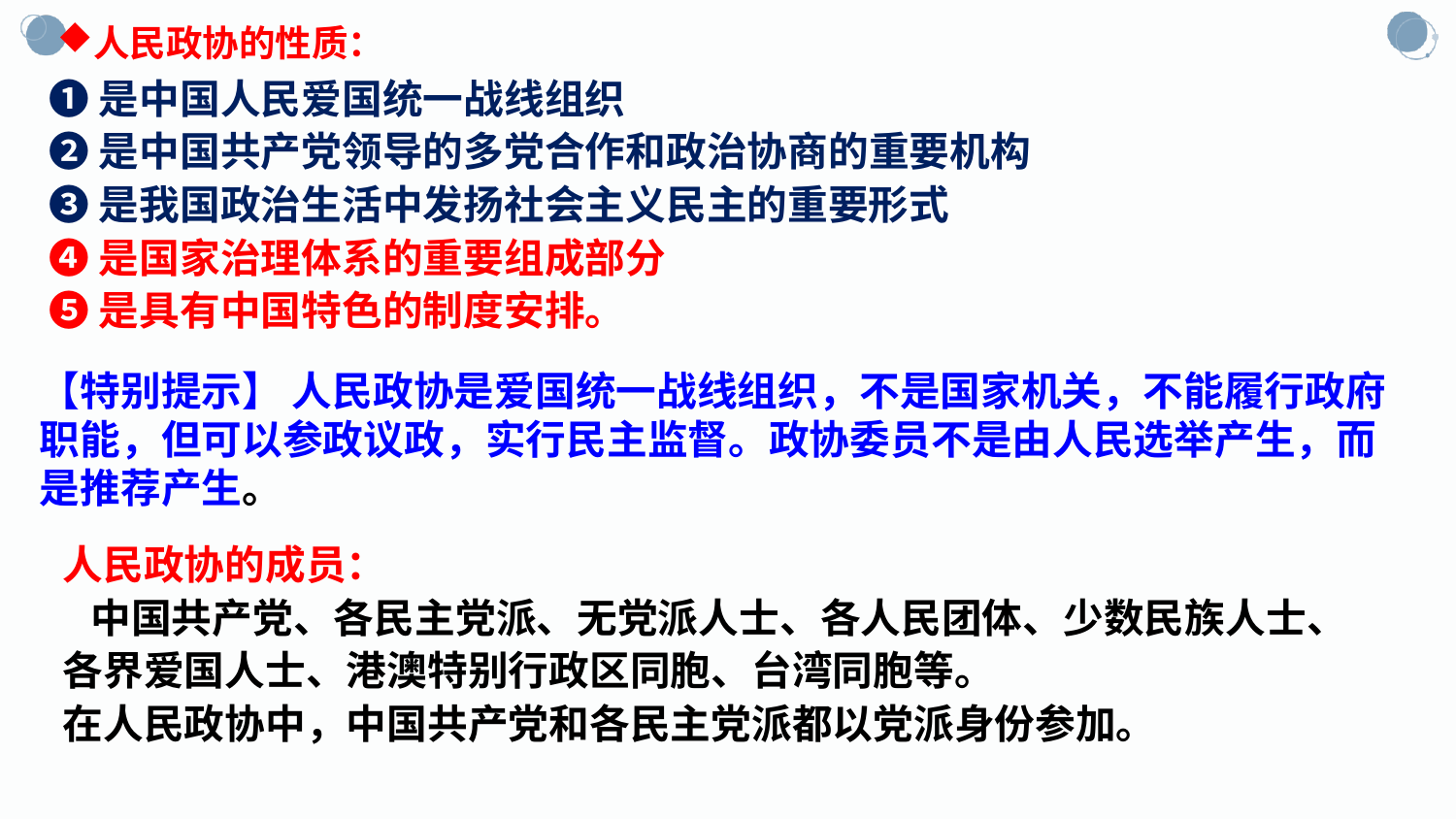

人民政协的性质：
 ❶是中国人民爱国统一战线组织
 ❷是中国共产党领导的多党合作和政治协商的重要机构
 ❸是我国政治生活中发扬社会主义民主的重要形式
 ❹是国家治理体系的重要组成部分
 ❺是具有中国特色的制度安排。
【特别提示】 人民政协是爱国统一战线组织，不是国家机关，不能履行政府职能，但可以参政议政，实行民主监督。政协委员不是由人民选举产生，而是推荐产生。
人民政协的成员：
  中国共产党、各民主党派、无党派人士、各人民团体、少数民族人士、各界爱国人士、港澳特别行政区同胞、台湾同胞等。
在人民政协中，中国共产党和各民主党派都以党派身份参加。